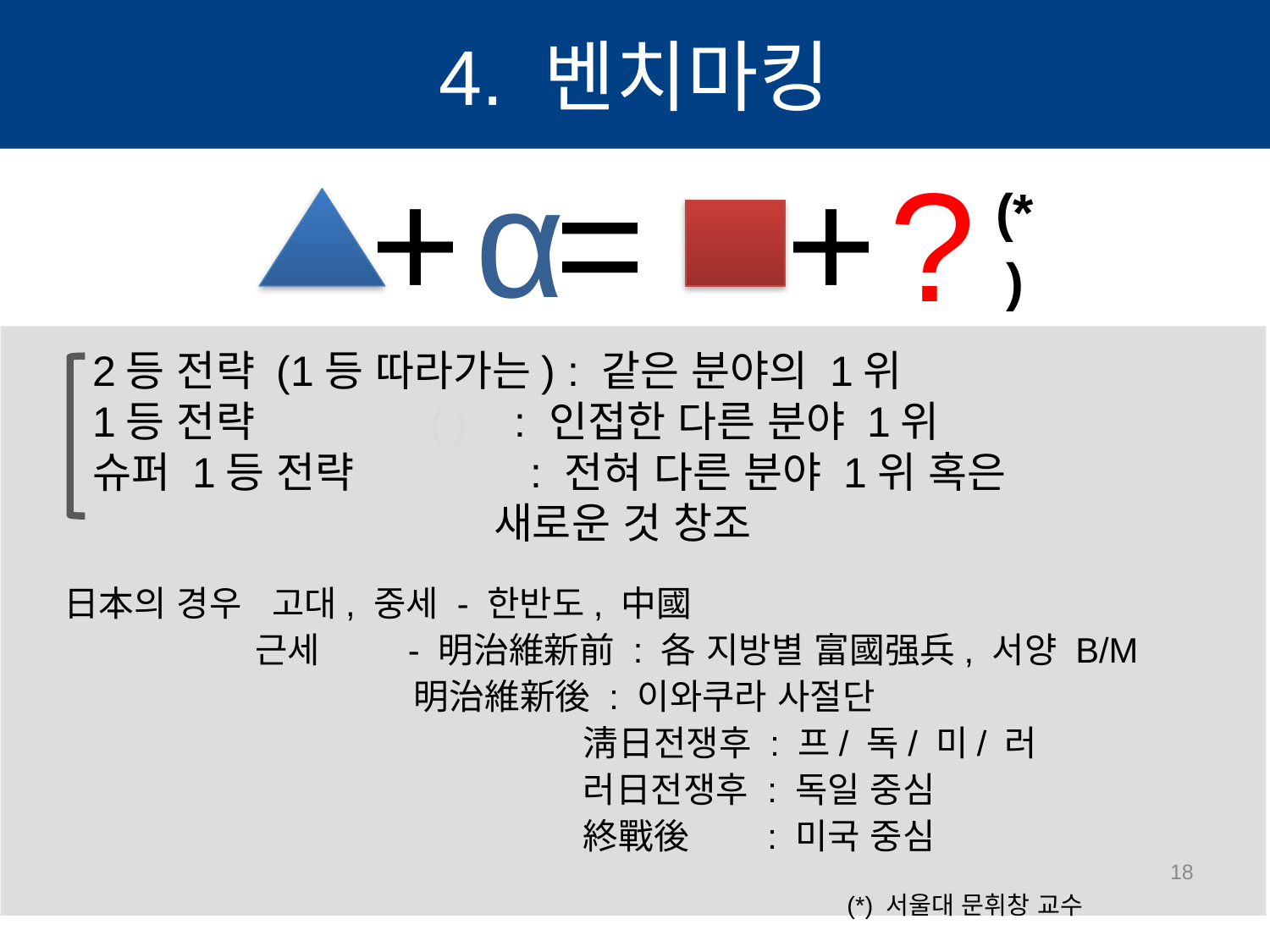

# 4. 벤치마킹
α
+
=
+
?
(*)

2등 전략 (1등 따라가는) : 같은 분야의 1위
1등 전략              ( )    : 인접한 다른 분야 1위
슈퍼 1등 전략              : 전혀 다른 분야 1위 혹은
                                 새로운 것 창조

 日本의 경우   고대, 중세 - 한반도, 中國
                    근세        - 明治維新前 : 各 지방별 富國强兵, 서양 B/M
                                    明治維新後 : 이와쿠라 사절단
                                                     淸日전쟁후 : 프/ 독/ 미/ 러
                                                     러日전쟁후 : 독일 중심
                                                     終戰後       : 미국 중심
18
(*) 서울대 문휘창 교수